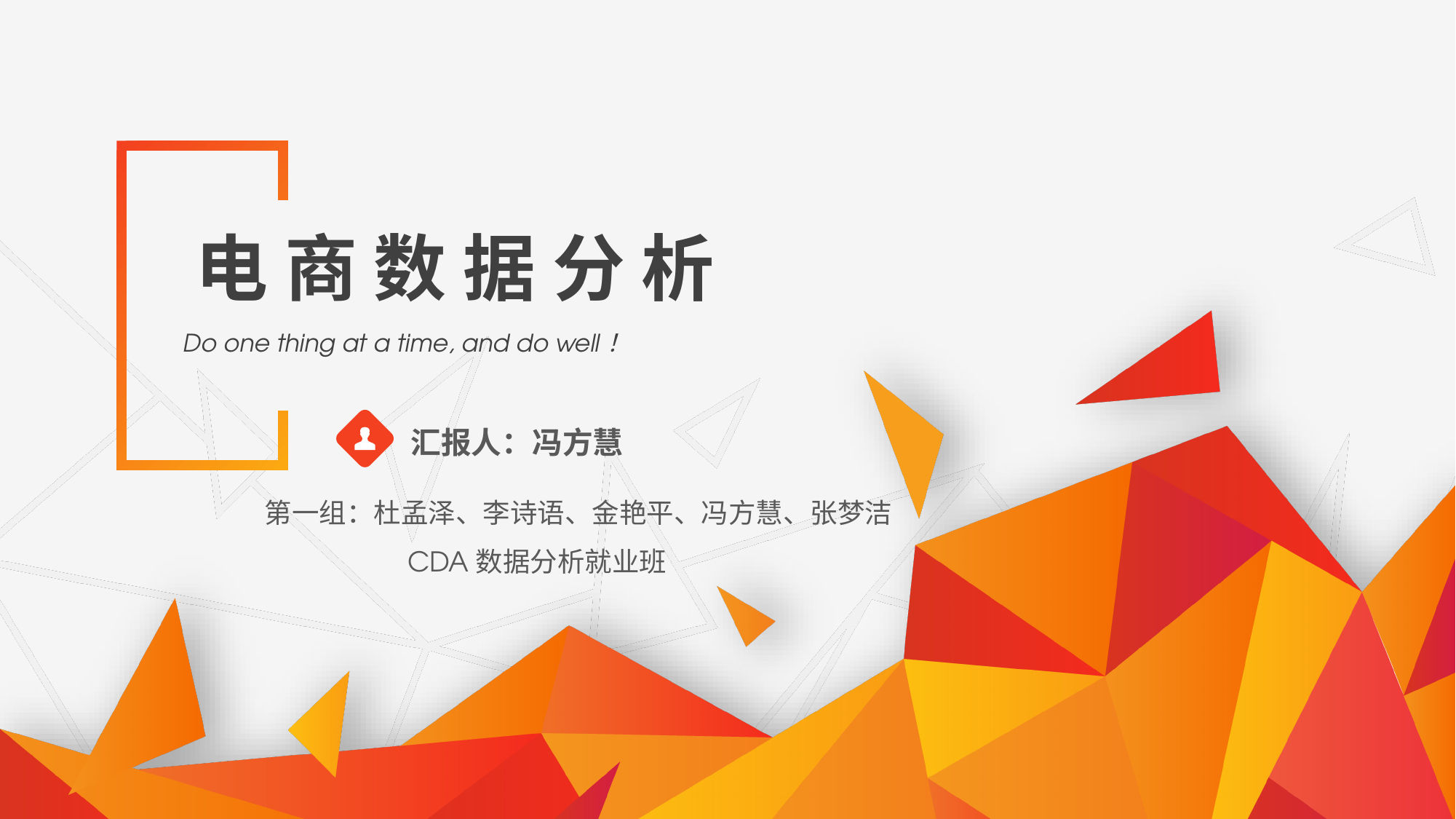

电 商 数 据 分 析
Do one thing at a time, and do well！

汇报人：冯方慧

第一组：杜孟泽、李诗语、金艳平、冯方慧、张梦洁
CDA数据分析就业班